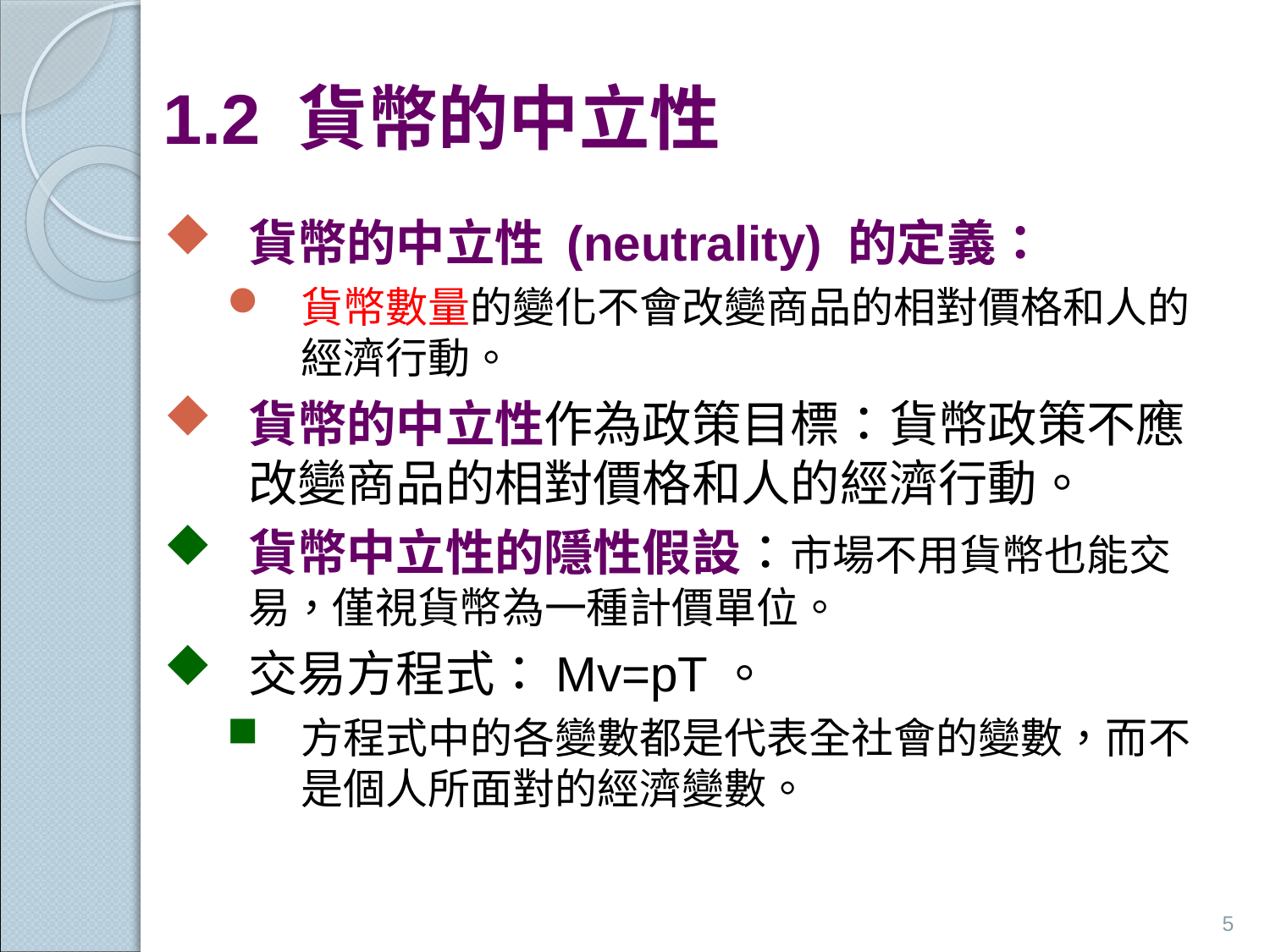

# 1.2 貨幣的中立性
貨幣的中立性 (neutrality) 的定義：
貨幣數量的變化不會改變商品的相對價格和人的經濟行動。
貨幣的中立性作為政策目標：貨幣政策不應改變商品的相對價格和人的經濟行動。
貨幣中立性的隱性假設：市場不用貨幣也能交易，僅視貨幣為一種計價單位。
交易方程式：Mv=pT。
方程式中的各變數都是代表全社會的變數，而不是個人所面對的經濟變數。

5